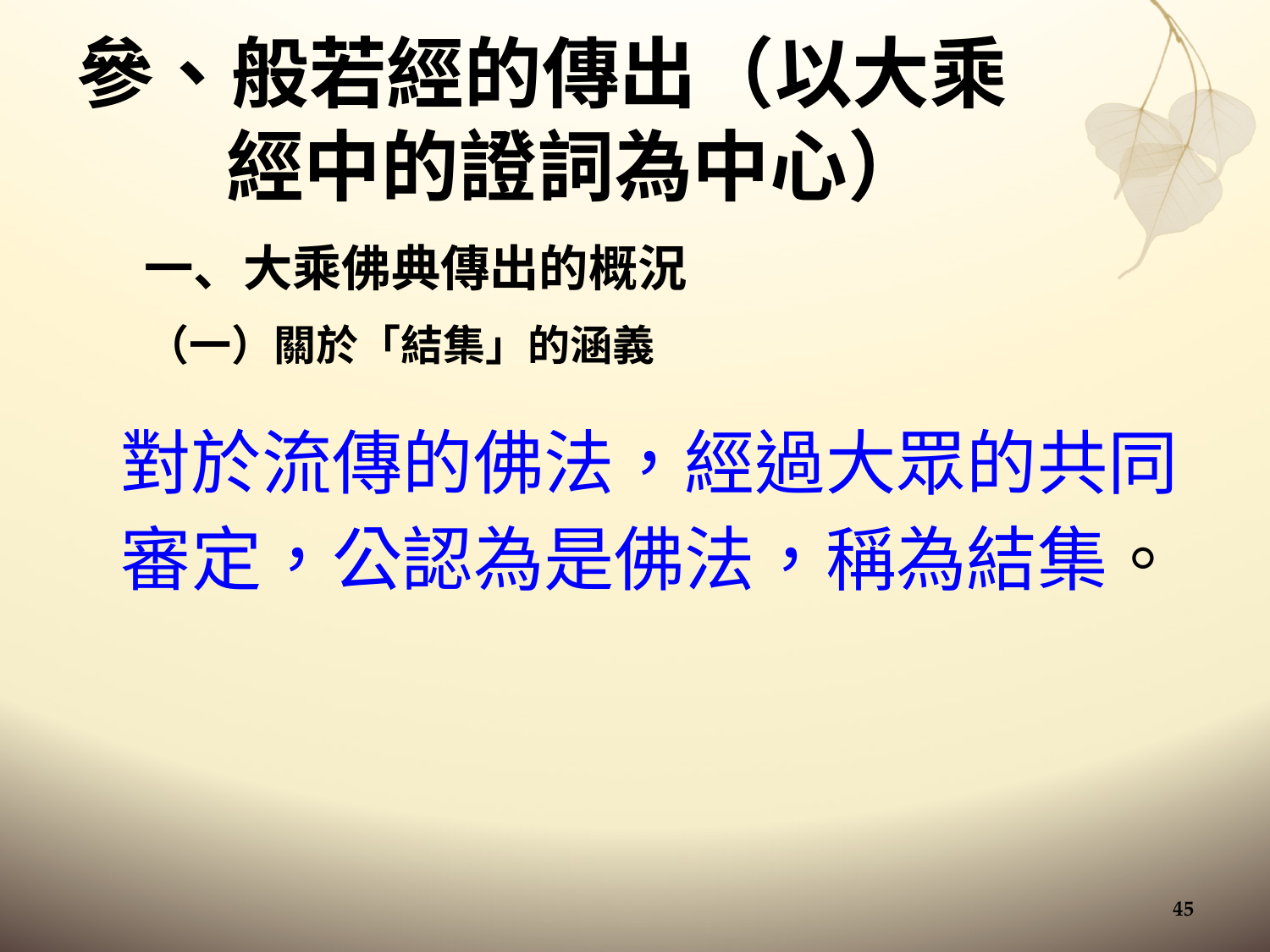

# 參、般若經的傳出（以大乘經中的證詞為中心）
一、大乘佛典傳出的概況
（一）關於「結集」的涵義
對於流傳的佛法，經過大眾的共同審定，公認為是佛法，稱為結集。
45